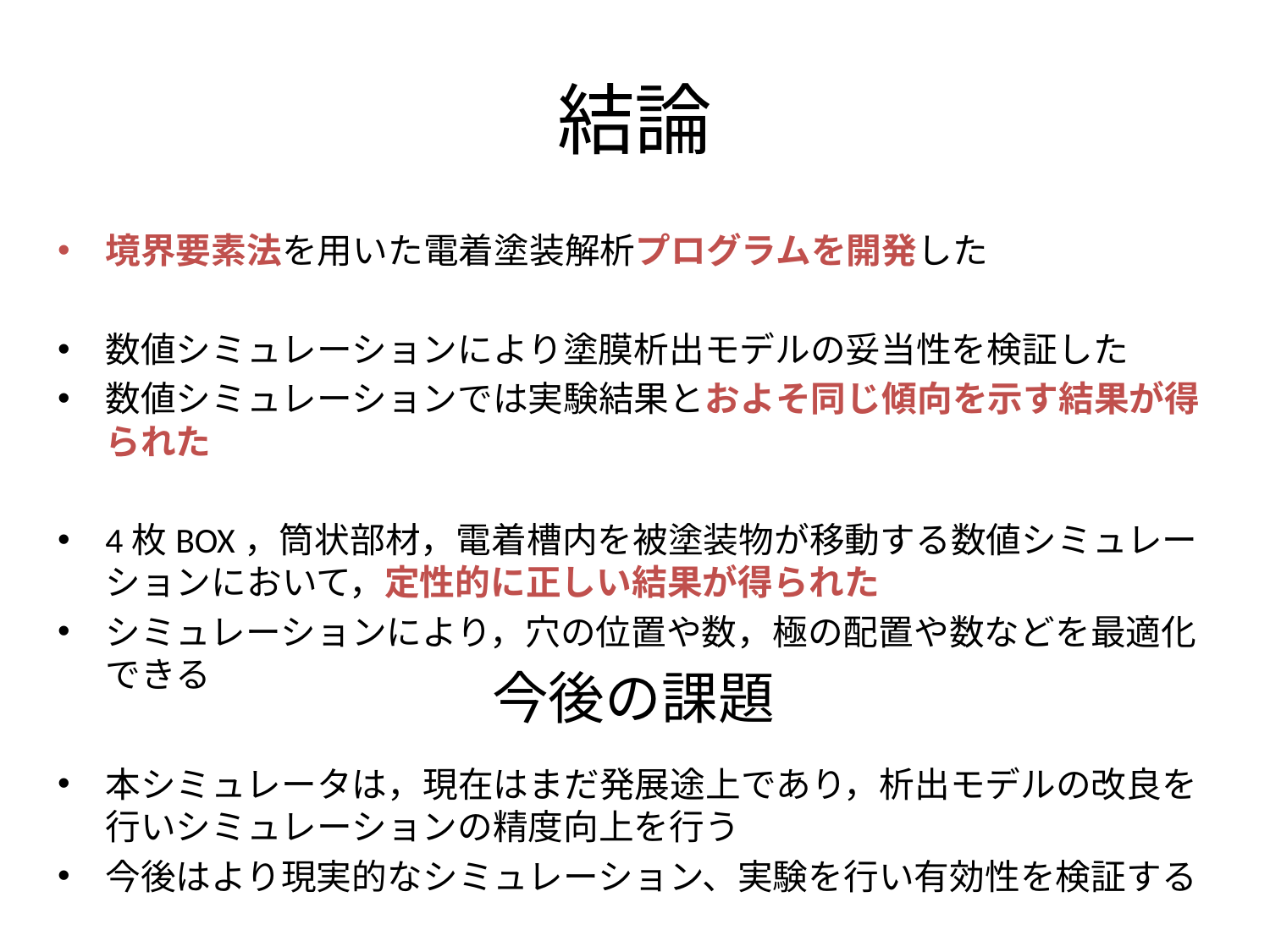

# 結論
境界要素法を用いた電着塗装解析プログラムを開発した

数値シミュレーションにより塗膜析出モデルの妥当性を検証した
数値シミュレーションでは実験結果とおよそ同じ傾向を示す結果が得られた

4枚BOX，筒状部材，電着槽内を被塗装物が移動する数値シミュレーションにおいて，定性的に正しい結果が得られた
シミュレーションにより，穴の位置や数，極の配置や数などを最適化できる
今後の課題
本シミュレータは，現在はまだ発展途上であり，析出モデルの改良を行いシミュレーションの精度向上を行う
今後はより現実的なシミュレーション、実験を行い有効性を検証する